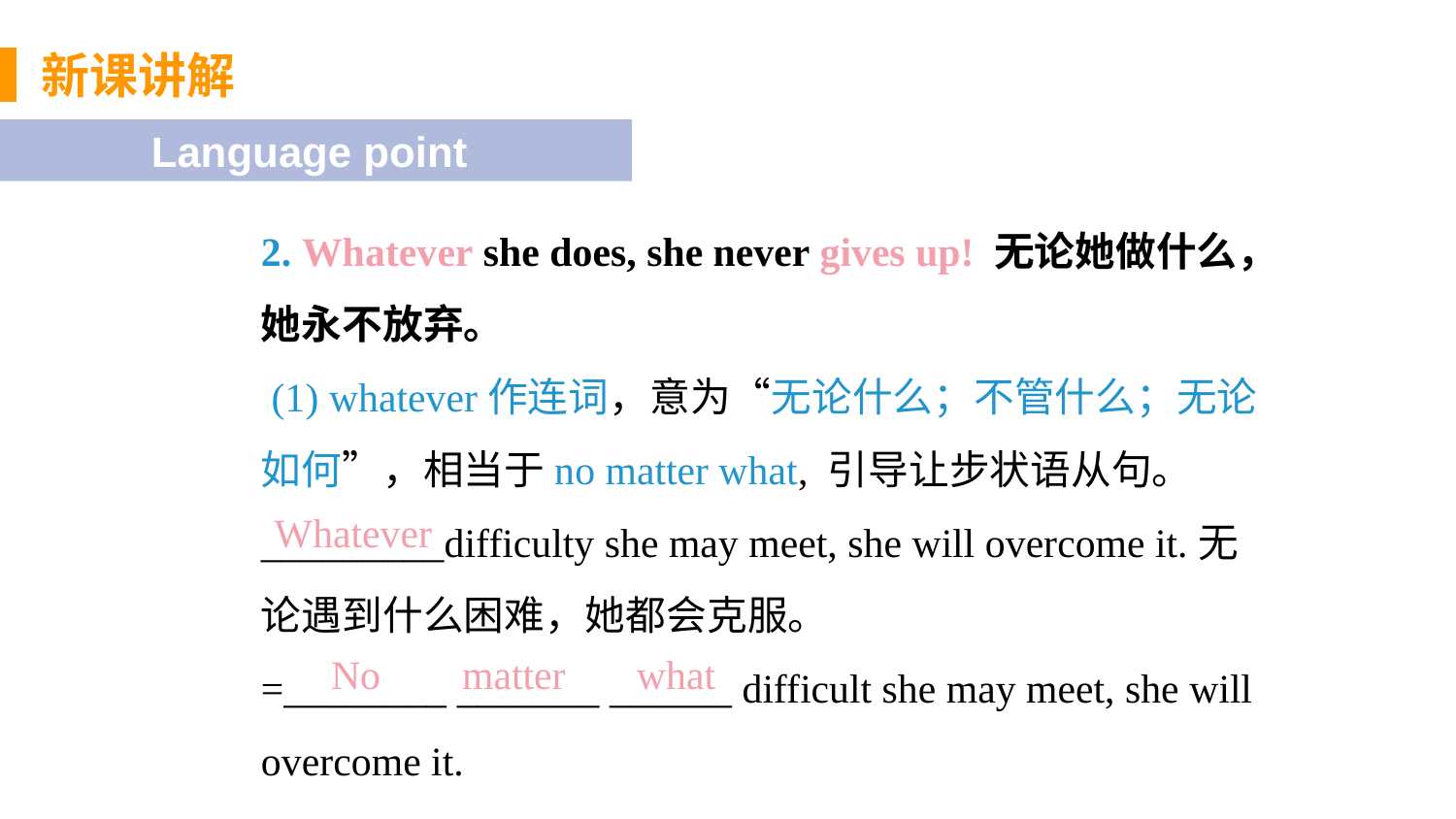

新课讲解

Language point
2. Whatever she does, she never gives up! 无论她做什么，她永不放弃。
 (1) whatever作连词，意为“无论什么；不管什么；无论如何”，相当于no matter what, 引导让步状语从句。
_________difficulty she may meet, she will overcome it.无论遇到什么困难，她都会克服。
=________ _______ ______ difficult she may meet, she will overcome it.
Whatever
No        matter       what